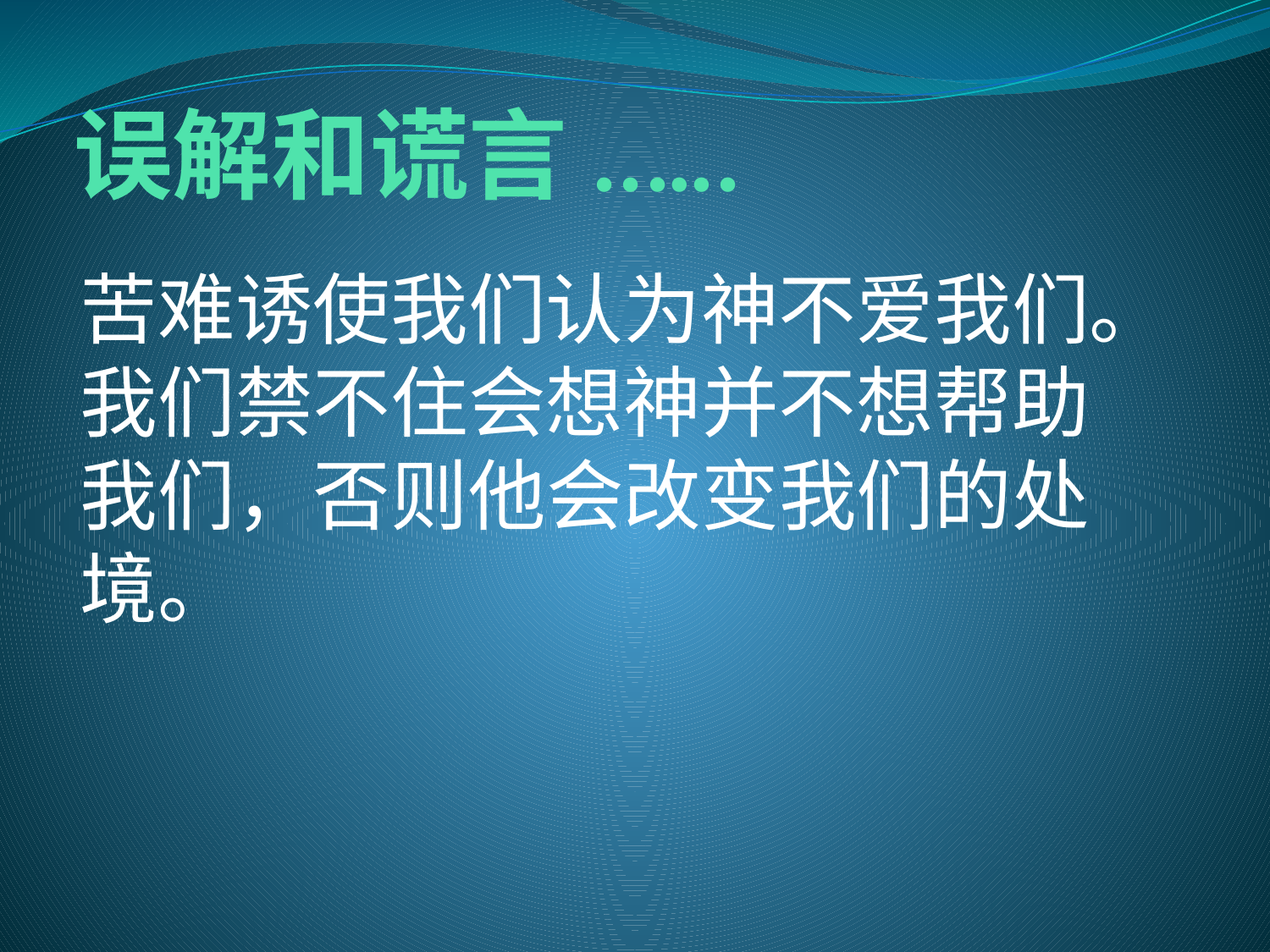

# 误解和谎言..….
苦难诱使我们认为神不爱我们。我们禁不住会想神并不想帮助我们，否则他会改变我们的处境。